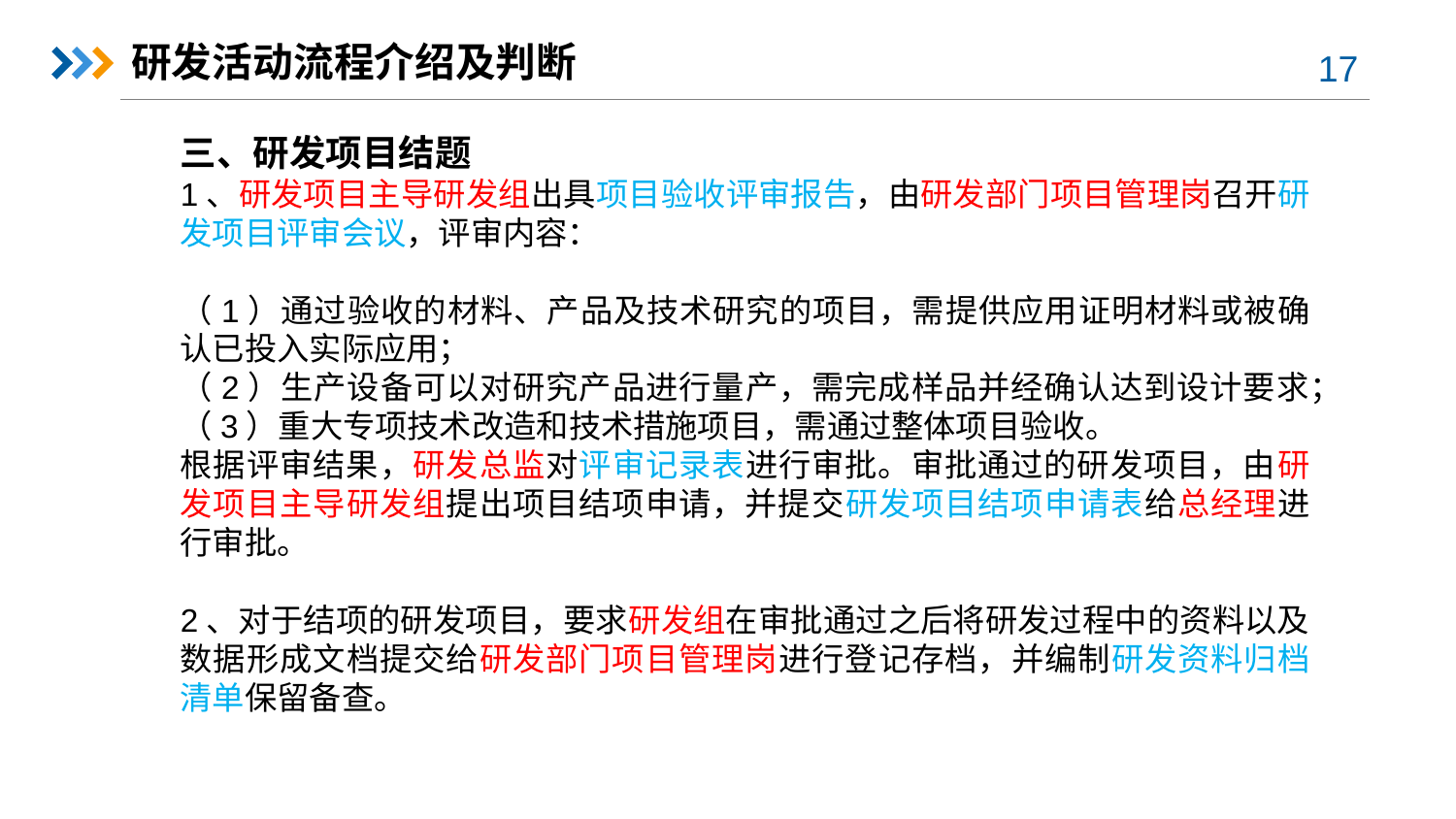

研发活动流程介绍及判断
三、研发项目结题
1、研发项目主导研发组出具项目验收评审报告，由研发部门项目管理岗召开研发项目评审会议，评审内容：

（1）通过验收的材料、产品及技术研究的项目，需提供应用证明材料或被确认已投入实际应用；
（2）生产设备可以对研究产品进行量产，需完成样品并经确认达到设计要求；
（3）重大专项技术改造和技术措施项目，需通过整体项目验收。
根据评审结果，研发总监对评审记录表进行审批。审批通过的研发项目，由研发项目主导研发组提出项目结项申请，并提交研发项目结项申请表给总经理进行审批。

2、对于结项的研发项目，要求研发组在审批通过之后将研发过程中的资料以及数据形成文档提交给研发部门项目管理岗进行登记存档，并编制研发资料归档清单保留备查。